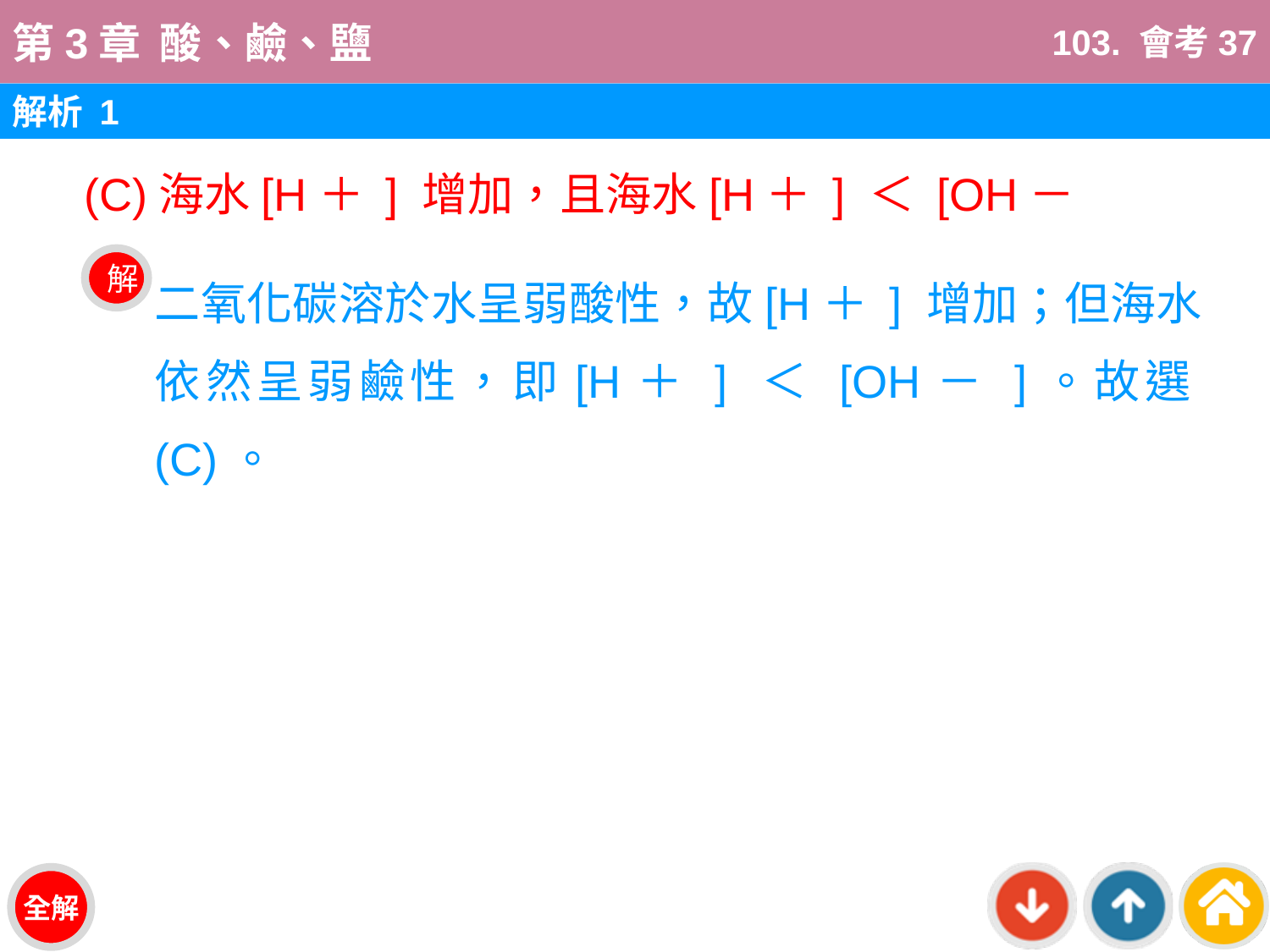

103. 會考37
解析 1
(C)海水[H＋ ] 增加，且海水[H＋ ] ＜ [OH－ ]
二氧化碳溶於水呈弱酸性，故[H＋ ] 增加；但海水依然呈弱鹼性，即[H＋ ] ＜ [OH－ ]。故選(C)。
解
全解